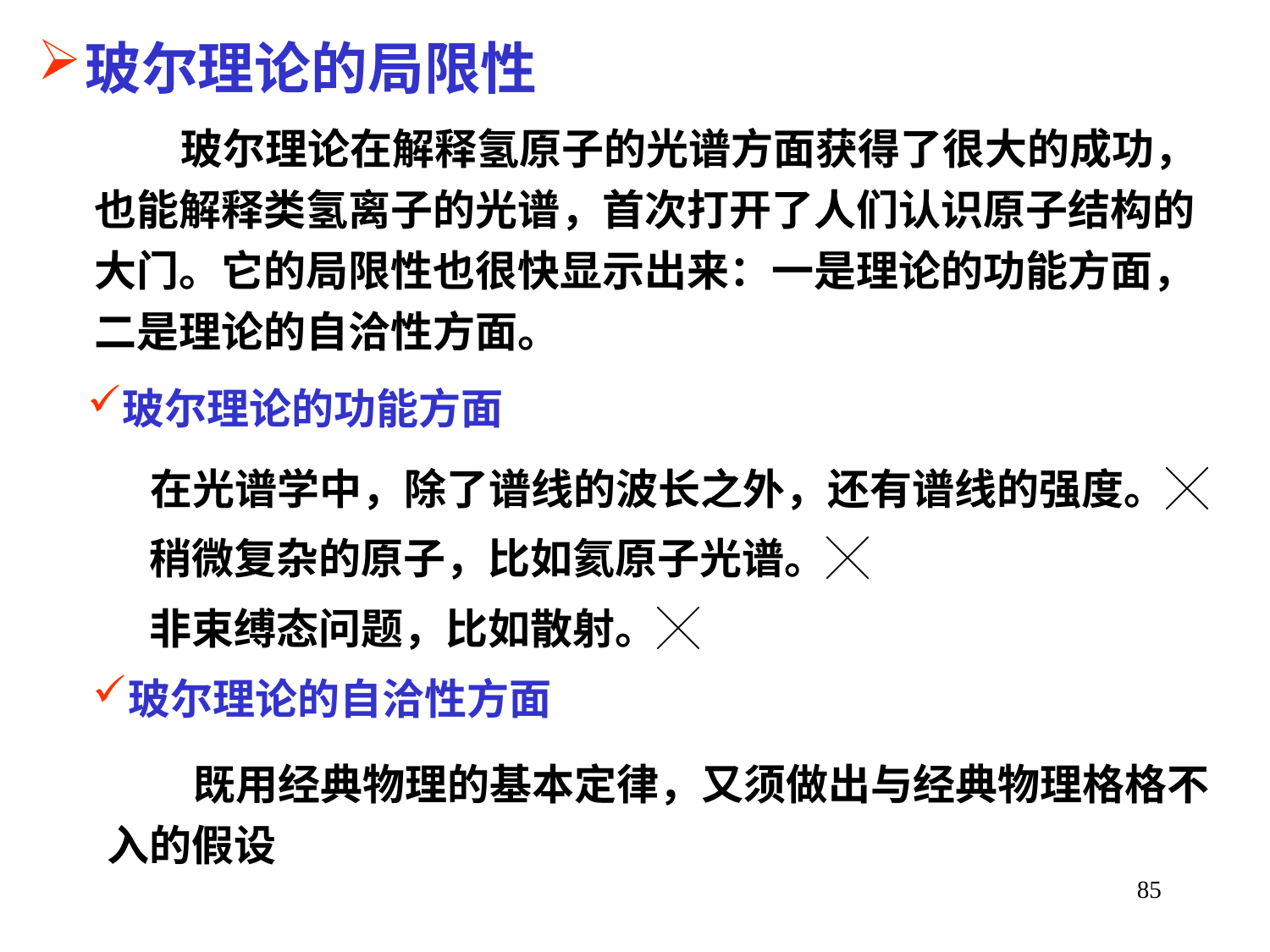

玻尔理论的局限性
        玻尔理论在解释氢原子的光谱方面获得了很大的成功，也能解释类氢离子的光谱，首次打开了人们认识原子结构的大门。它的局限性也很快显示出来：一是理论的功能方面，二是理论的自洽性方面。
玻尔理论的功能方面
在光谱学中，除了谱线的波长之外，还有谱线的强度。╳
稍微复杂的原子，比如氦原子光谱。╳
非束缚态问题，比如散射。╳
玻尔理论的自洽性方面
        既用经典物理的基本定律，又须做出与经典物理格格不入的假设
85